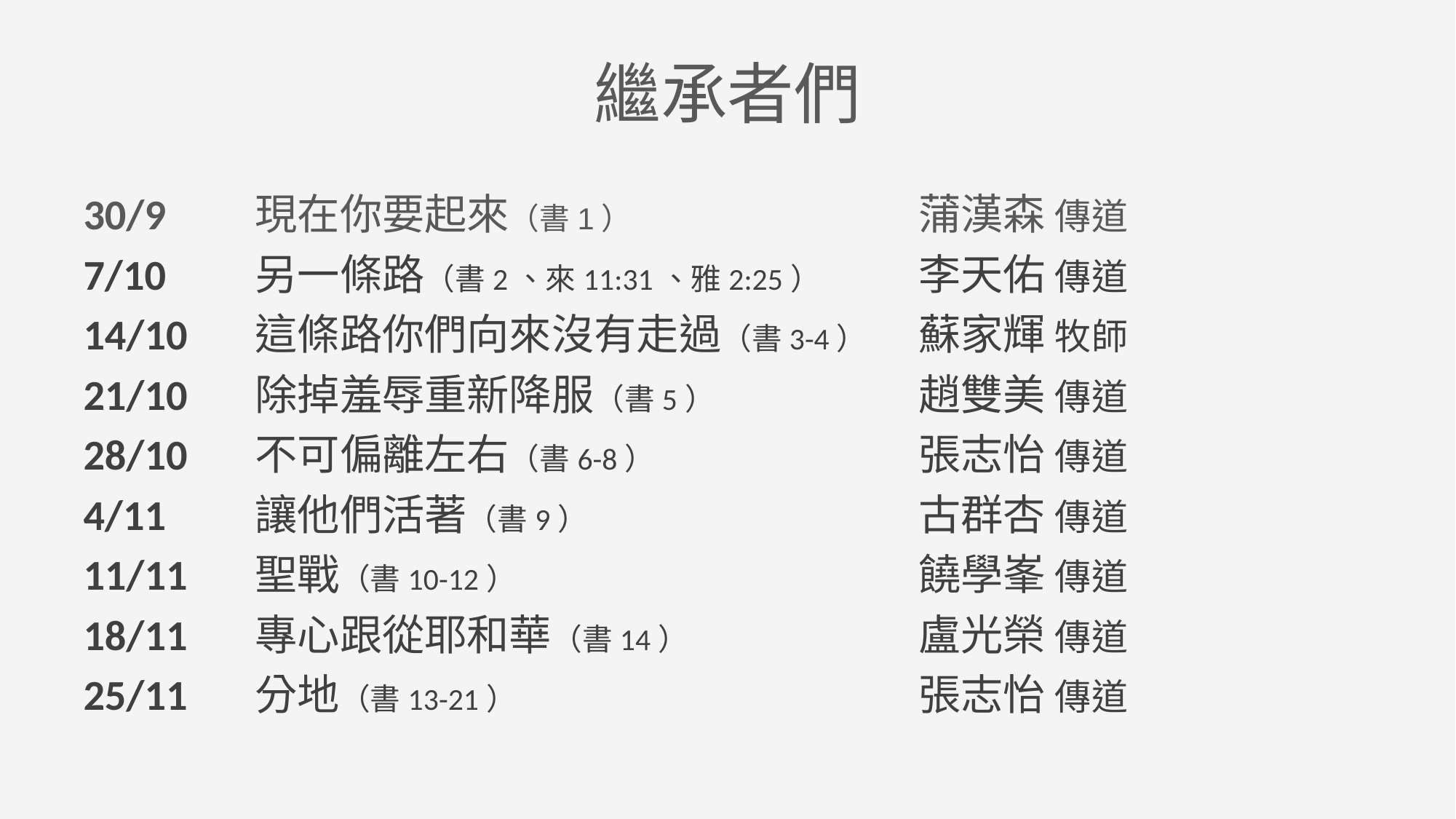

繼承者們
30/9	現在你要起來（書1）	蒲漢森 傳道
7/10	另一條路（書2、來11:31、雅2:25）	李天佑 傳道
14/10	這條路你們向來沒有走過（書3-4）	蘇家輝 牧師
21/10	除掉羞辱重新降服（書5）	趙雙美 傳道
28/10	不可偏離左右（書6-8）	張志怡 傳道
4/11	讓他們活著（書9）	古群杏 傳道
11/11	聖戰（書10-12）	饒學峯 傳道
18/11	專心跟從耶和華（書14）	盧光榮 傳道
25/11	分地（書13-21）	張志怡 傳道